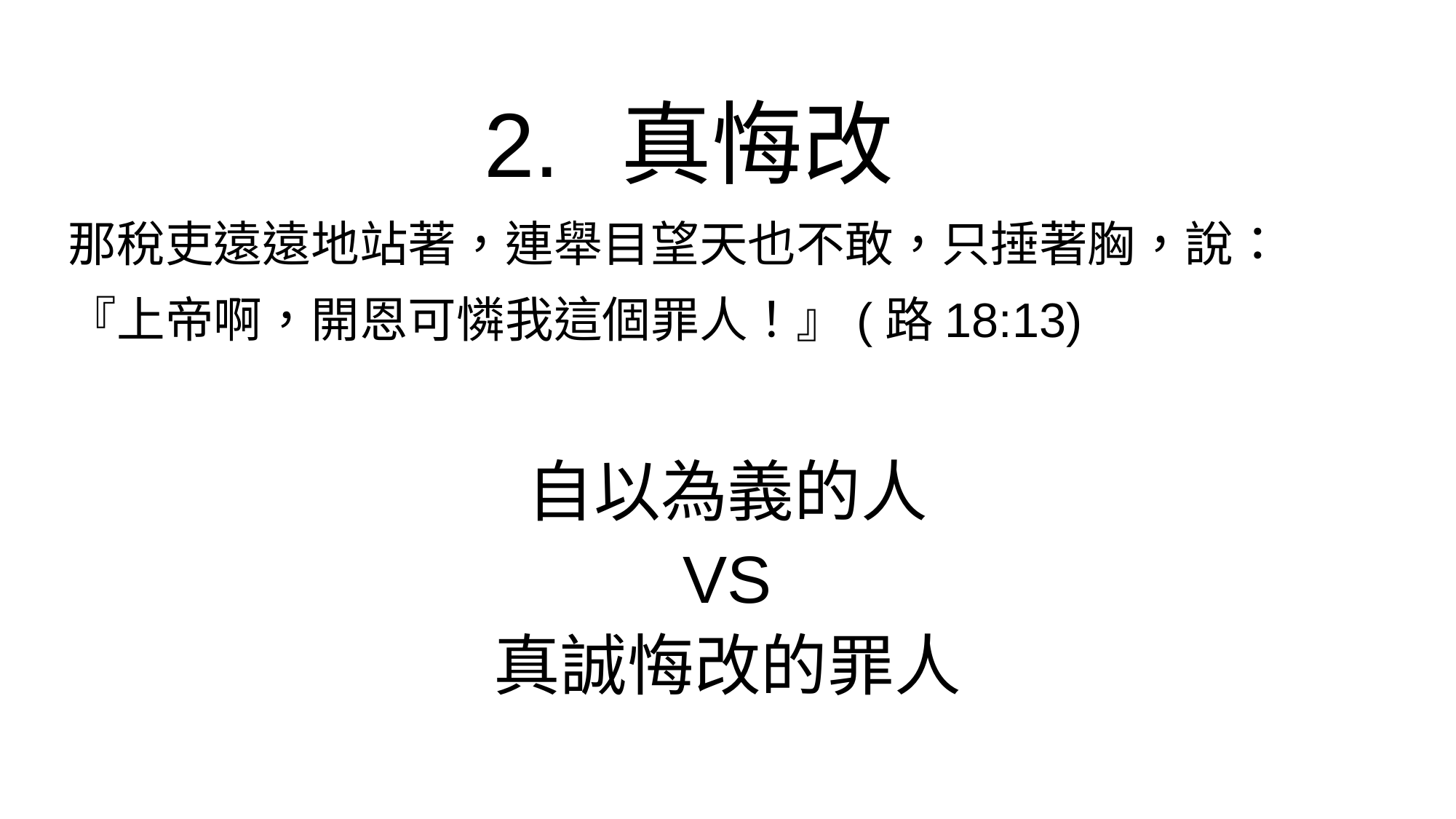

真悔改
那稅吏遠遠地站著，連舉目望天也不敢，只捶著胸，說：『上帝啊，開恩可憐我這個罪人！』(路18:13)
自以為義的人
VS
真誠悔改的罪人